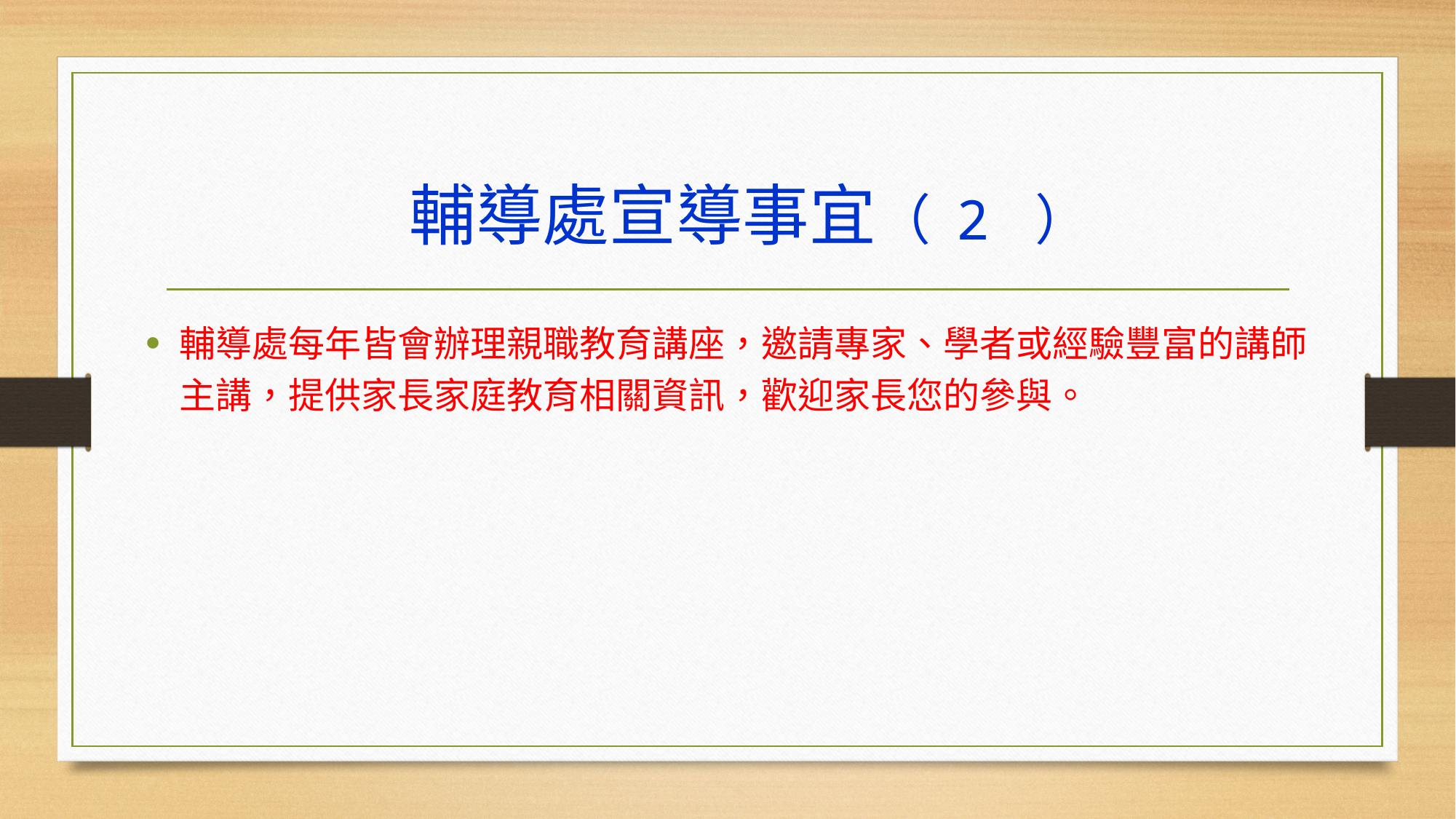

# 輔導處宣導事宜（ 2 ）
輔導處每年皆會辦理親職教育講座，邀請專家、學者或經驗豐富的講師主講，提供家長家庭教育相關資訊，歡迎家長您的參與。